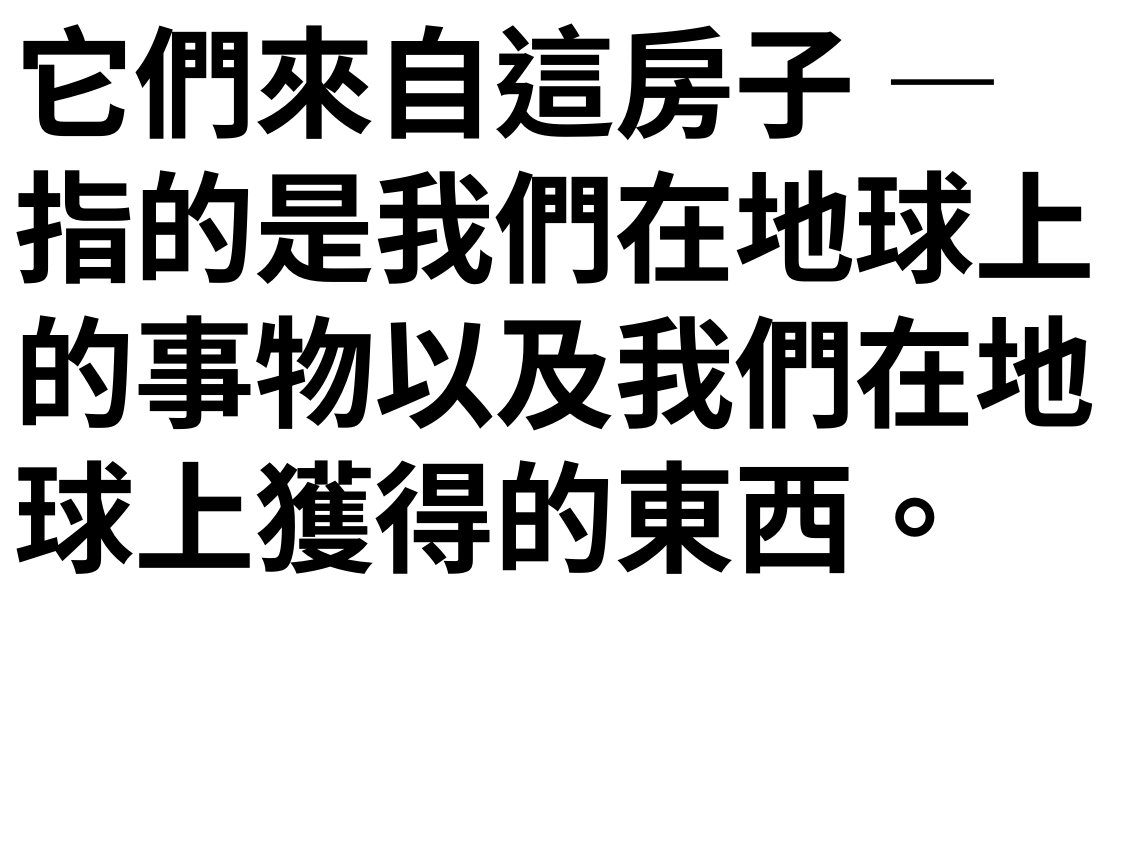

它們來自這房子 — 指的是我們在地球上的事物以及我們在地球上獲得的東西。